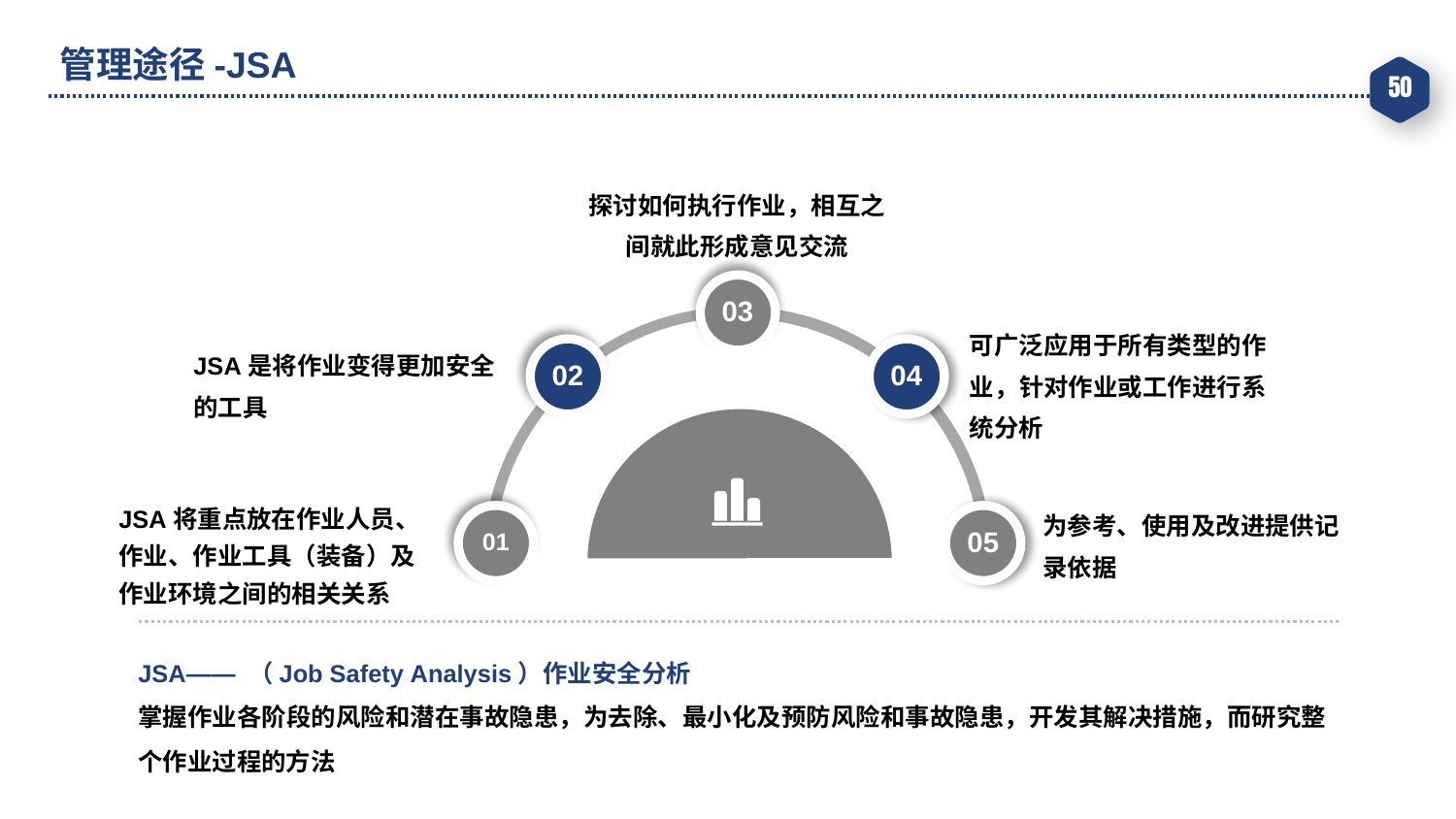

管理途径-JSA
探讨如何执行作业，相互之间就此形成意见交流
03

可广泛应用于所有类型的作业，针对作业或工作进行系统分析
JSA是将作业变得更加安全的工具
02
04

JSA将重点放在作业人员、作业、作业工具（装备）及作业环境之间的相关关系
为参考、使用及改进提供记录依据
01
05
JSA—— （Job Safety Analysis）作业安全分析
掌握作业各阶段的风险和潜在事故隐患，为去除、最小化及预防风险和事故隐患，开发其解决措施，而研究整个作业过程的方法